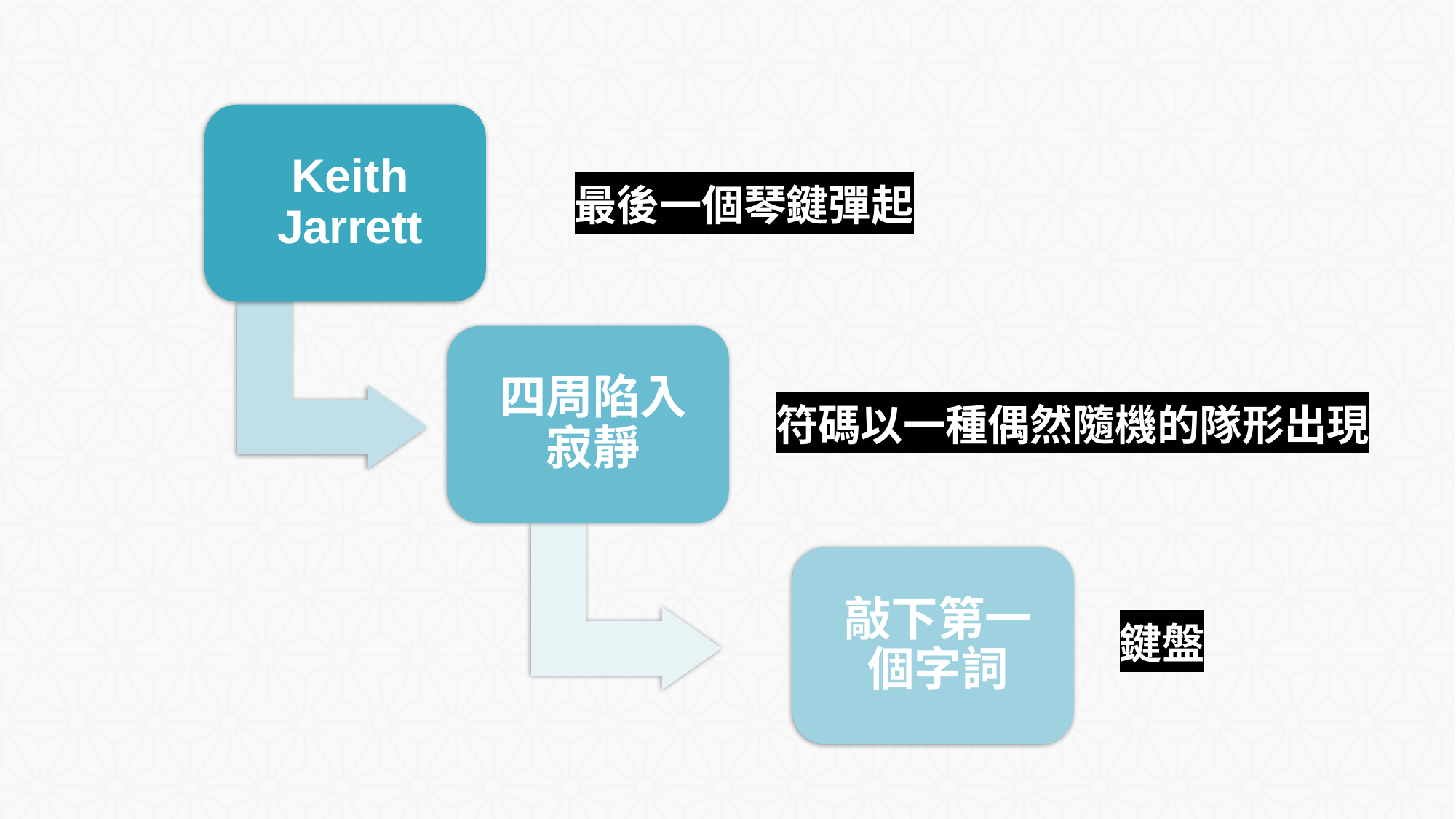

Keith Jarrett
最後一個琴鍵彈起
四周陷入寂靜
符碼以一種偶然隨機的隊形出現
敲下第一個字詞
鍵盤